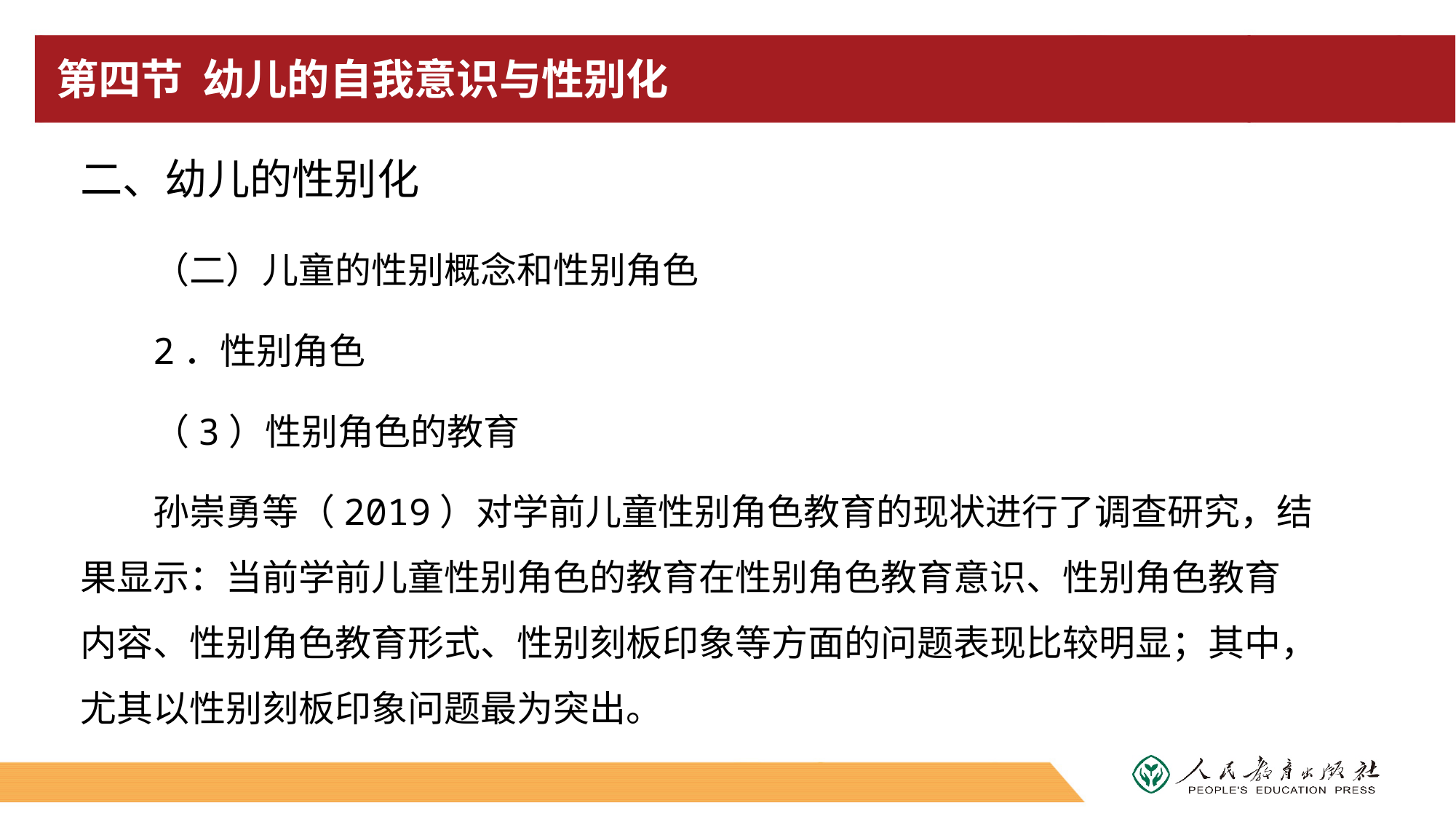

# 第四节  幼儿的自我意识与性别化
二、幼儿的性别化
（二）儿童的性别概念和性别角色
2．性别角色
（3）性别角色的教育
孙崇勇等（2019）对学前儿童性别角色教育的现状进行了调查研究，结果显示：当前学前儿童性别角色的教育在性别角色教育意识、性别角色教育内容、性别角色教育形式、性别刻板印象等方面的问题表现比较明显；其中，尤其以性别刻板印象问题最为突出。